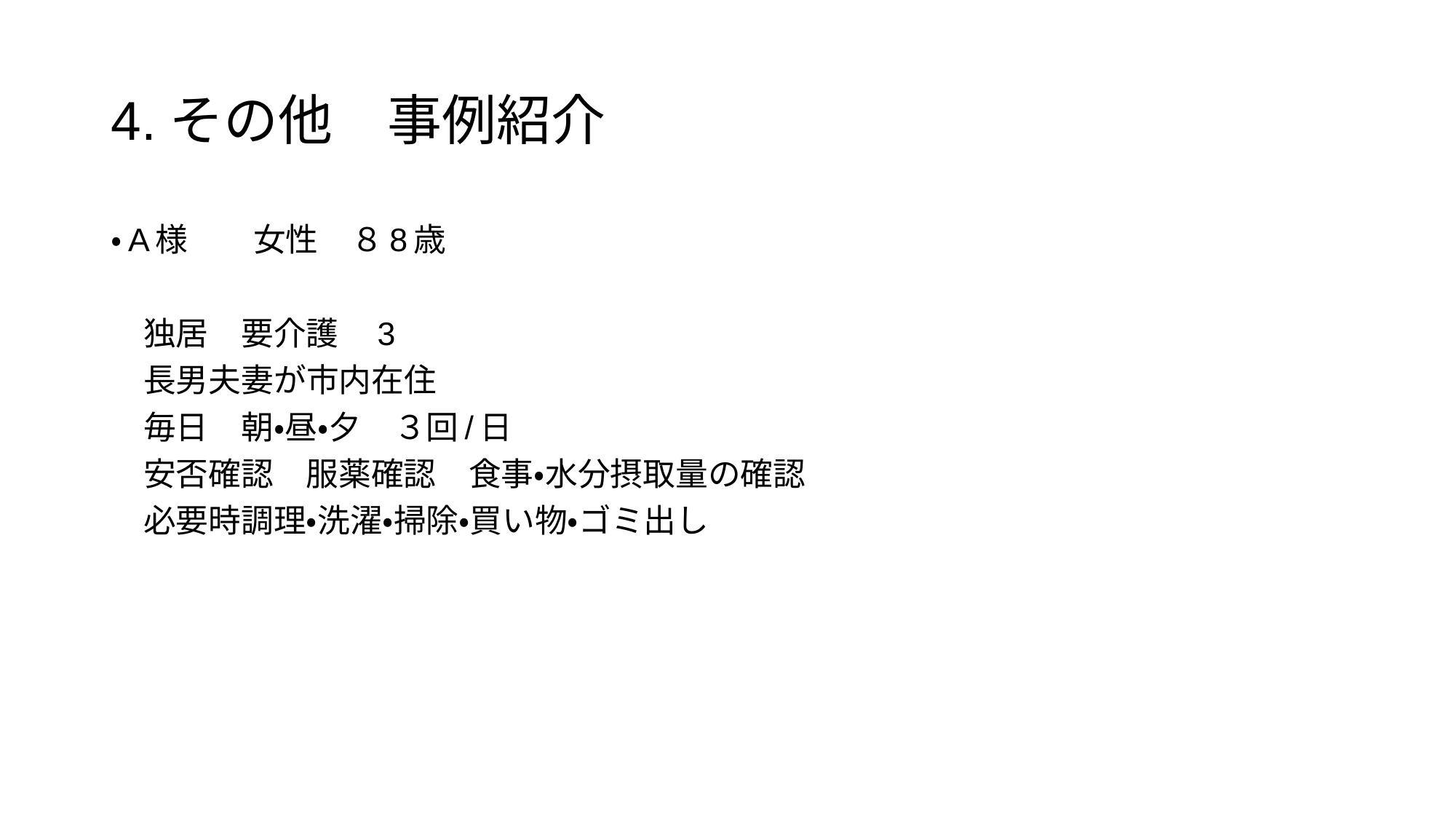

# 4.その他　事例紹介
・A様　　女性　８8歳

　独居　要介護　3
　長男夫妻が市内在住
　毎日　朝・昼・夕　３回/日
　安否確認　服薬確認　食事・水分摂取量の確認
　必要時調理・洗濯・掃除・買い物・ゴミ出し